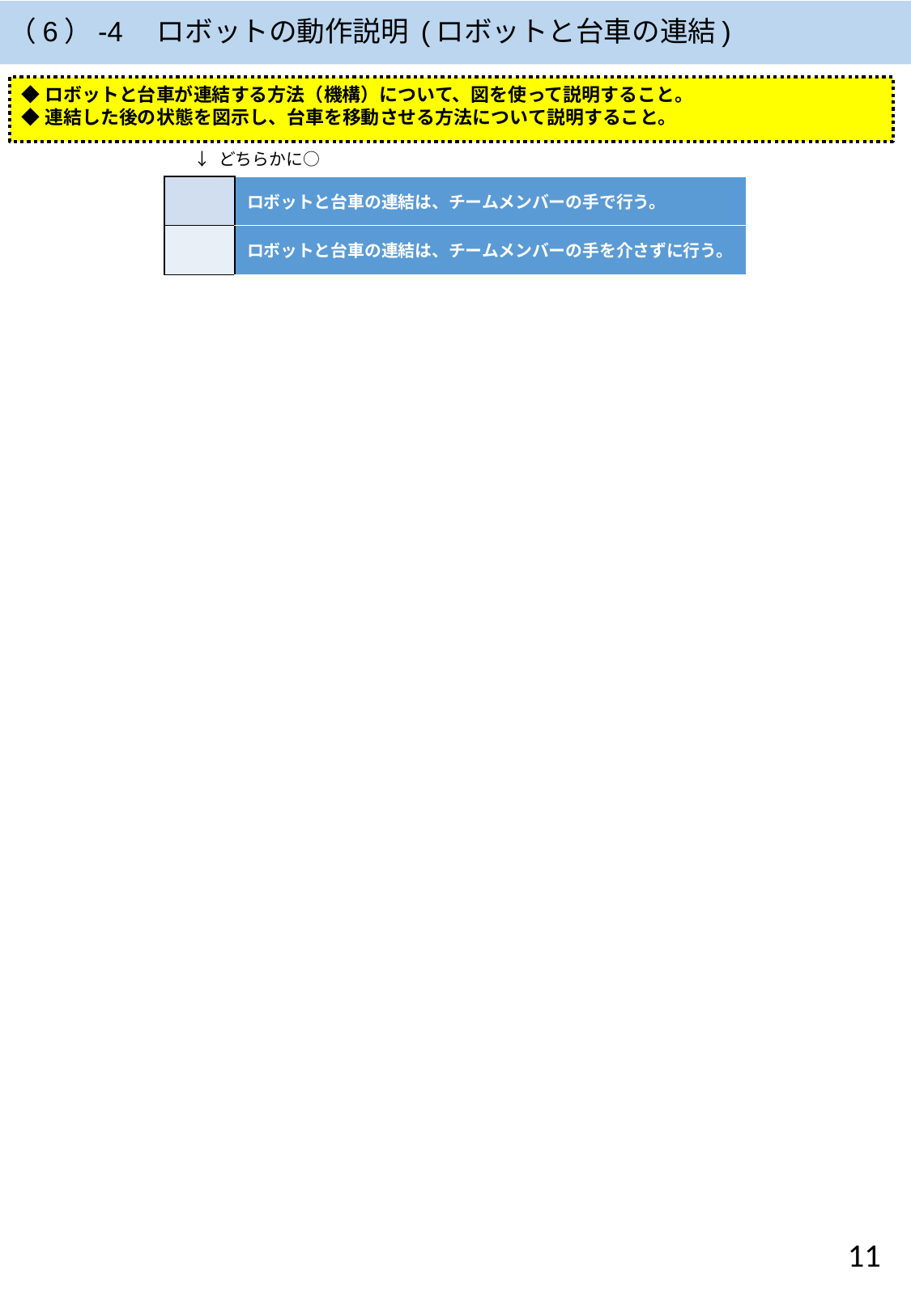

（6）-4　ロボットの動作説明 (ロボットと台車の連結)
◆ロボットと台車が連結する方法（機構）について、図を使って説明すること。
◆連結した後の状態を図示し、台車を移動させる方法について説明すること。
↓ どちらかに○
|  | ロボットと台車の連結は、チームメンバーの手で行う。 |
| --- | --- |
|  | ロボットと台車の連結は、チームメンバーの手を介さずに行う。 |
11